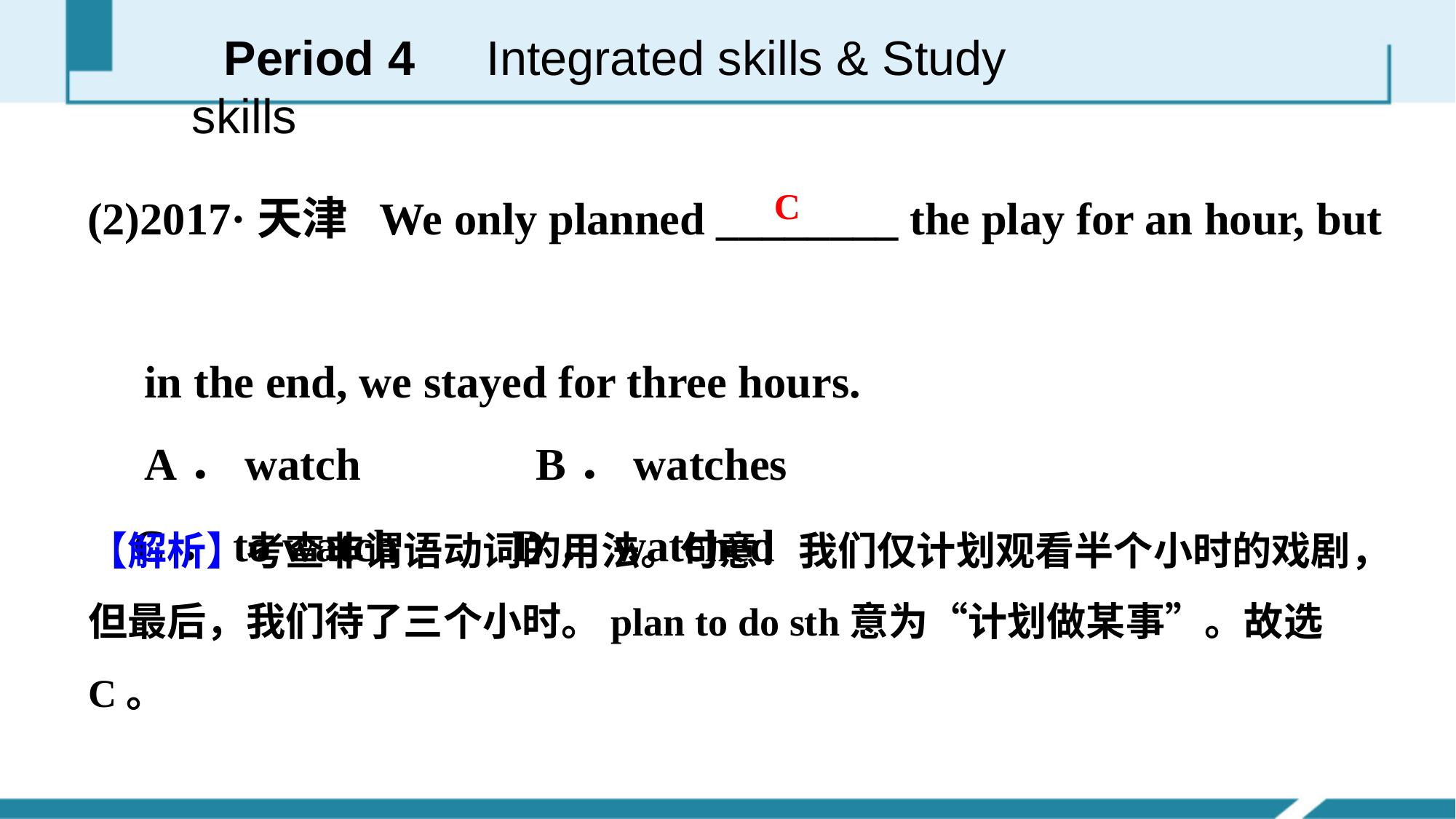

Period 4　Integrated skills & Study skills
(2)2017·天津  We only planned ________ the play for an hour, but
     in the end, we stayed for three hours.
     A．watch　　      B．watches
    C．to watch          D．watched
C
【解析】考查非谓语动词的用法。句意：我们仅计划观看半个小时的戏剧，但最后，我们待了三个小时。plan to do sth意为“计划做某事”。故选C。